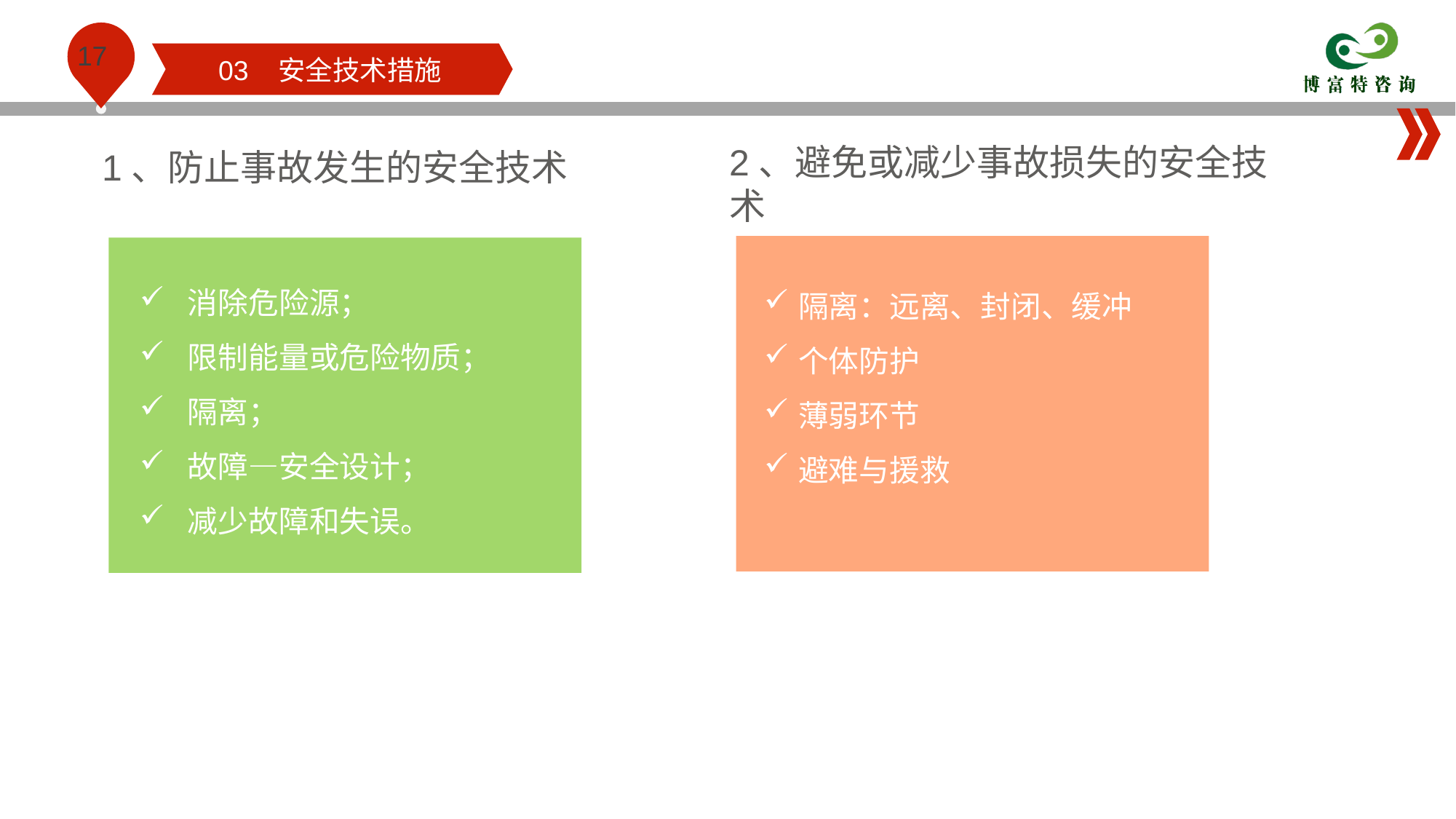

03   安全技术措施
2、避免或减少事故损失的安全技术
1、防止事故发生的安全技术

 消除危险源；
 限制能量或危险物质；
 隔离；
 故障—安全设计；
 减少故障和失误。
隔离：远离、封闭、缓冲
个体防护
薄弱环节
避难与援救